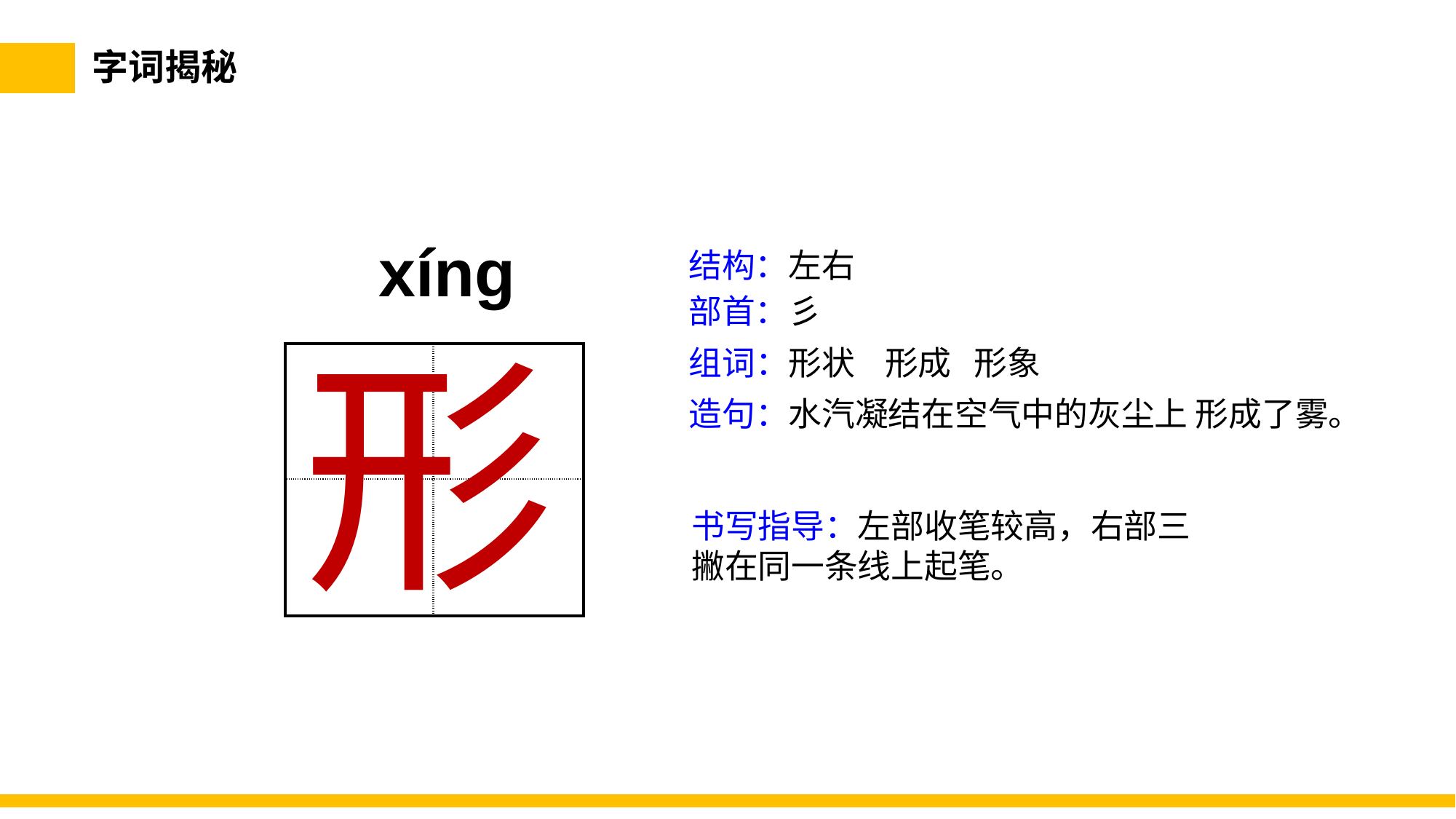

字词揭秘
xíng
结构：左右
部首：彡
形
组词：形状    形成   形象
|  |  |
| --- | --- |
|  |  |
造句：水汽凝结在空气中的灰尘上 形成了雾。

书写指导：左部收笔较高，右部三撇在同一条线上起笔。